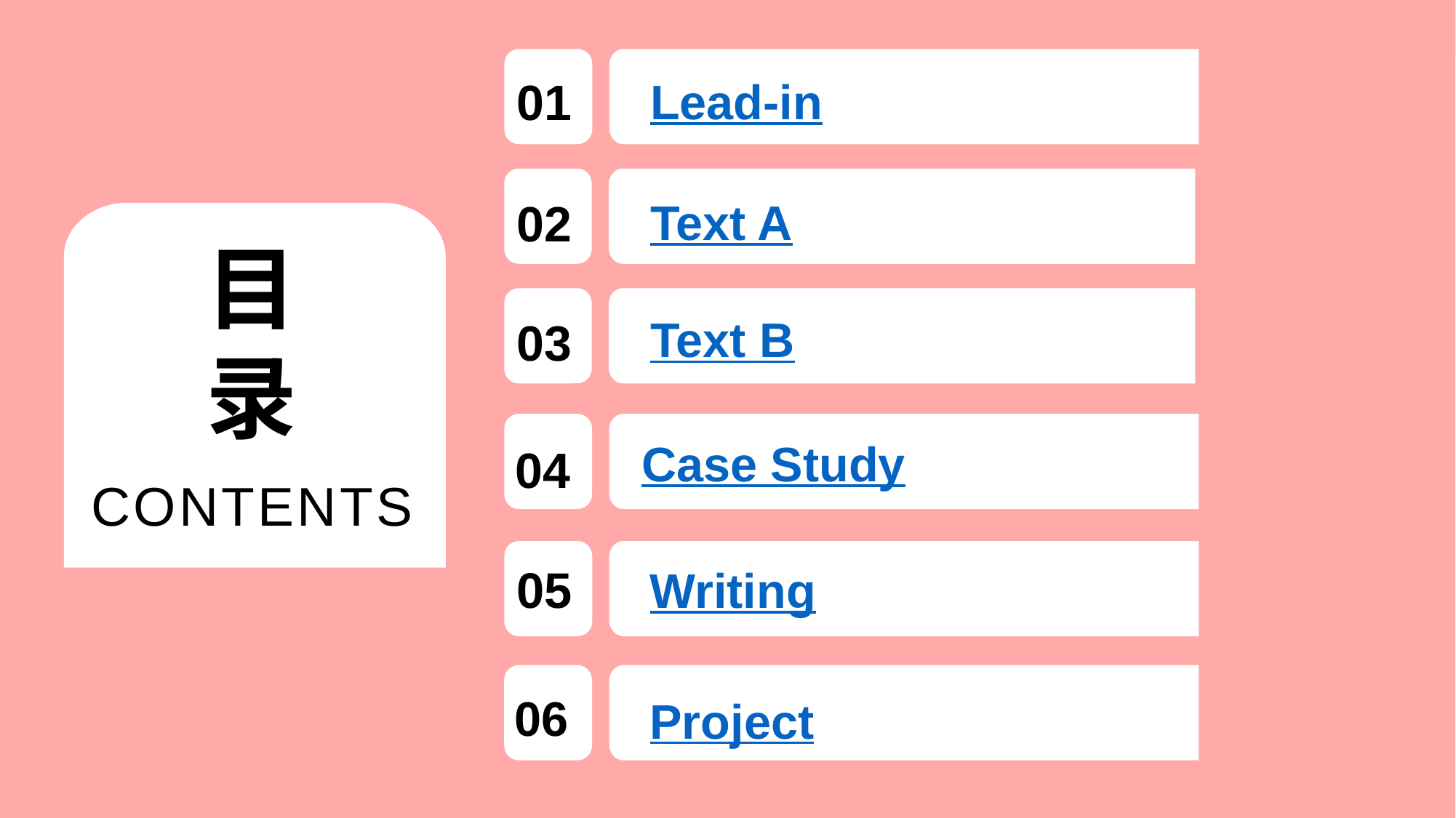

Lead-in
01

Text A
02

目 录
CONTENTS

Text B
03

Case Study
04

Writing
05

Project
06